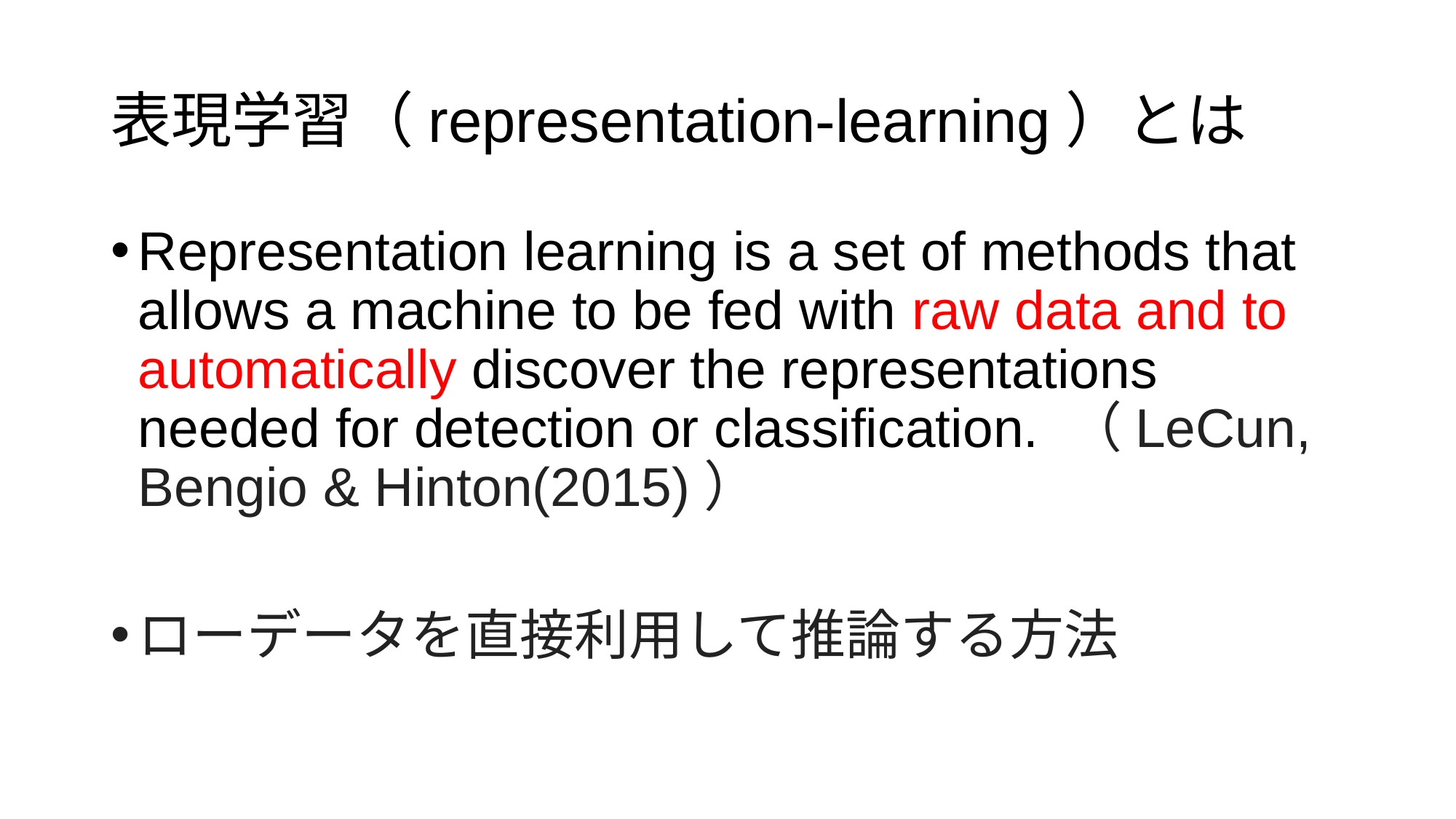

# 表現学習（representation-learning）とは
Representation learning is a set of methods that allows a machine to be fed with raw data and to automatically discover the representations needed for detection or classification. （LeCun, Bengio & Hinton(2015)）

ローデータを直接利用して推論する方法